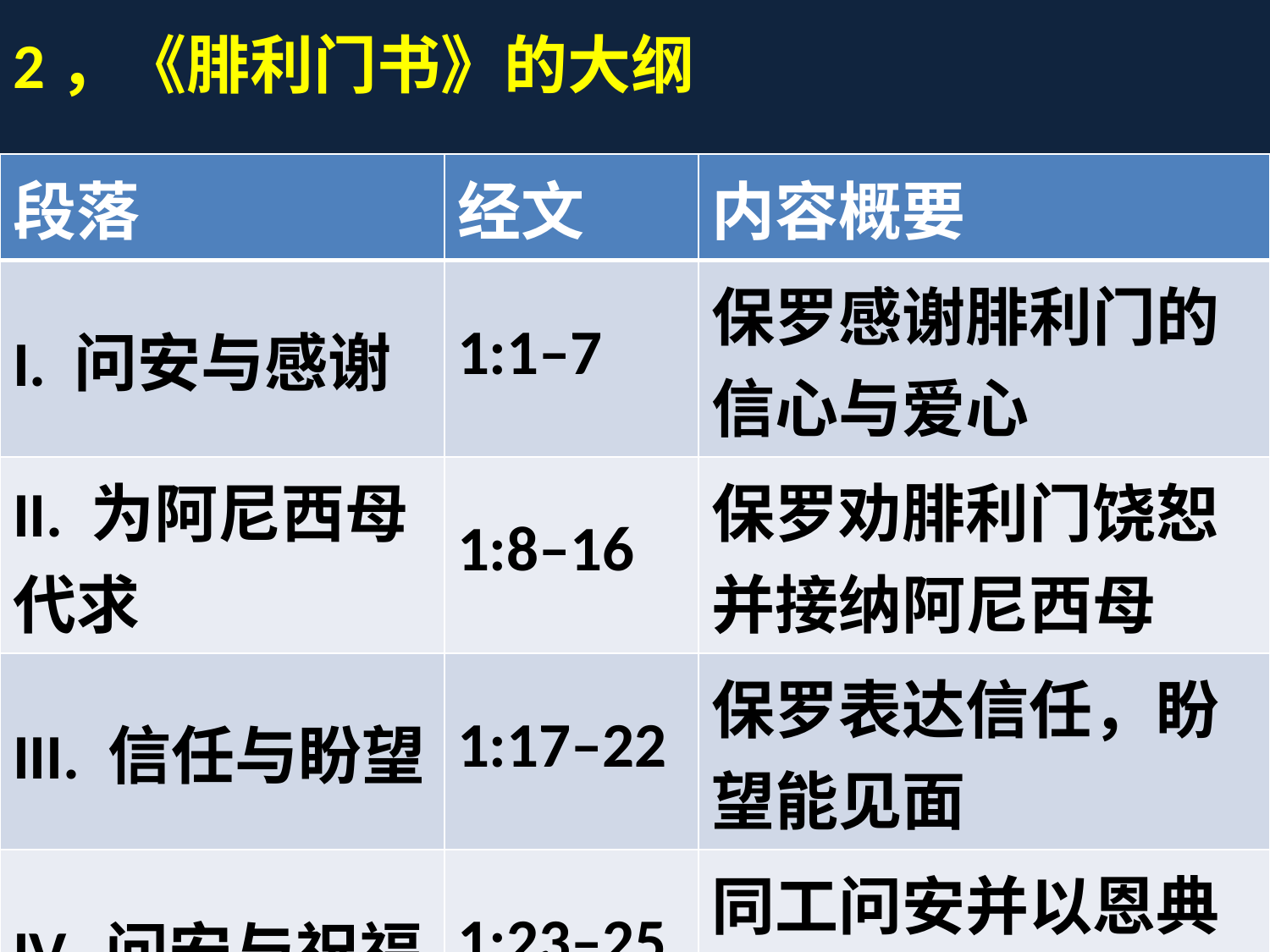

2，《腓利门书》的大纲
| 段落 | 经文 | 内容概要 |
| --- | --- | --- |
| I. 问安与感谢 | 1:1–7 | 保罗感谢腓利门的信心与爱心 |
| II. 为阿尼西母代求 | 1:8–16 | 保罗劝腓利门饶恕并接纳阿尼西母 |
| III. 信任与盼望 | 1:17–22 | 保罗表达信任，盼望能见面 |
| IV. 问安与祝福 | 1:23–25 | 同工问安并以恩典结束 |